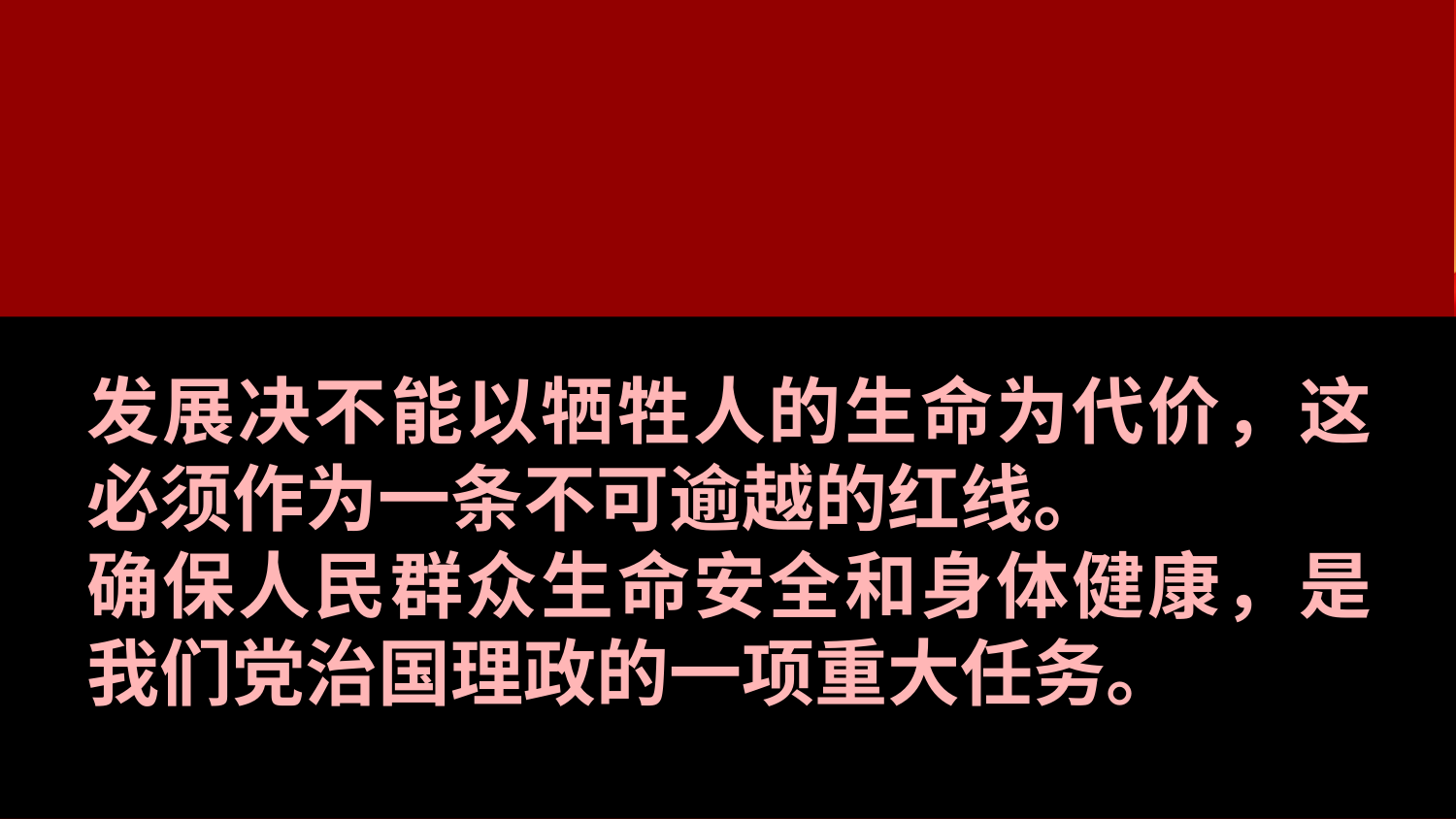

# 生命至上 安全发展

发展决不能以牺牲人的生命为代价，这必须作为一条不可逾越的红线。
确保人民群众生命安全和身体健康，是我们党治国理政的一项重大任务。